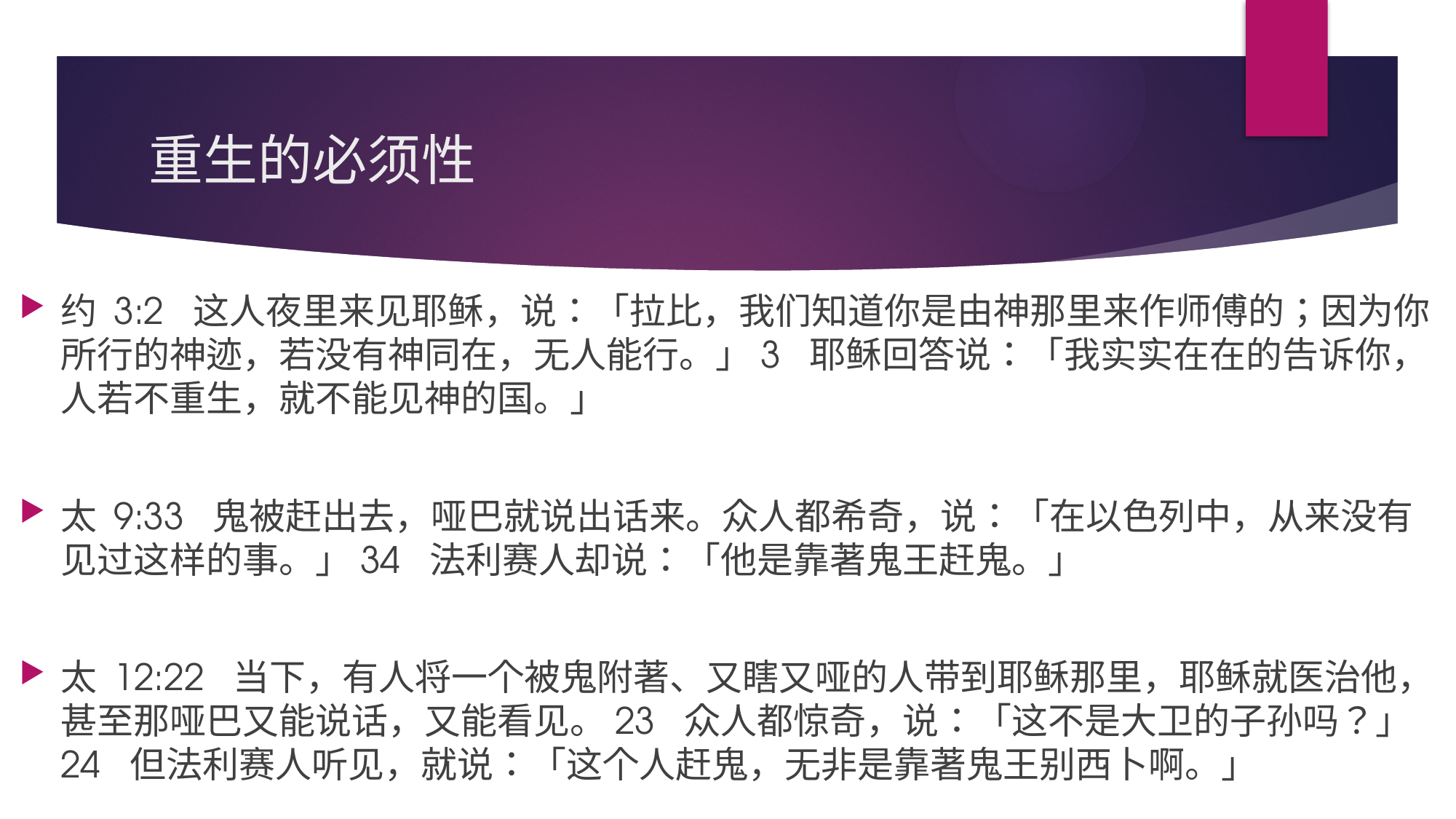

# 重生的必须性
约 3:2  这人夜里来见耶稣，说：「拉比，我们知道你是由神那里来作师傅的；因为你所行的神迹，若没有神同在，无人能行。」3  耶稣回答说：「我实实在在的告诉你，人若不重生，就不能见神的国。」

太 9:33  鬼被赶出去，哑巴就说出话来。众人都希奇，说：「在以色列中，从来没有见过这样的事。」34  法利赛人却说：「他是靠著鬼王赶鬼。」

太 12:22  当下，有人将一个被鬼附著、又瞎又哑的人带到耶稣那里，耶稣就医治他，甚至那哑巴又能说话，又能看见。23  众人都惊奇，说：「这不是大卫的子孙吗？」24  但法利赛人听见，就说：「这个人赶鬼，无非是靠著鬼王别西卜啊。」